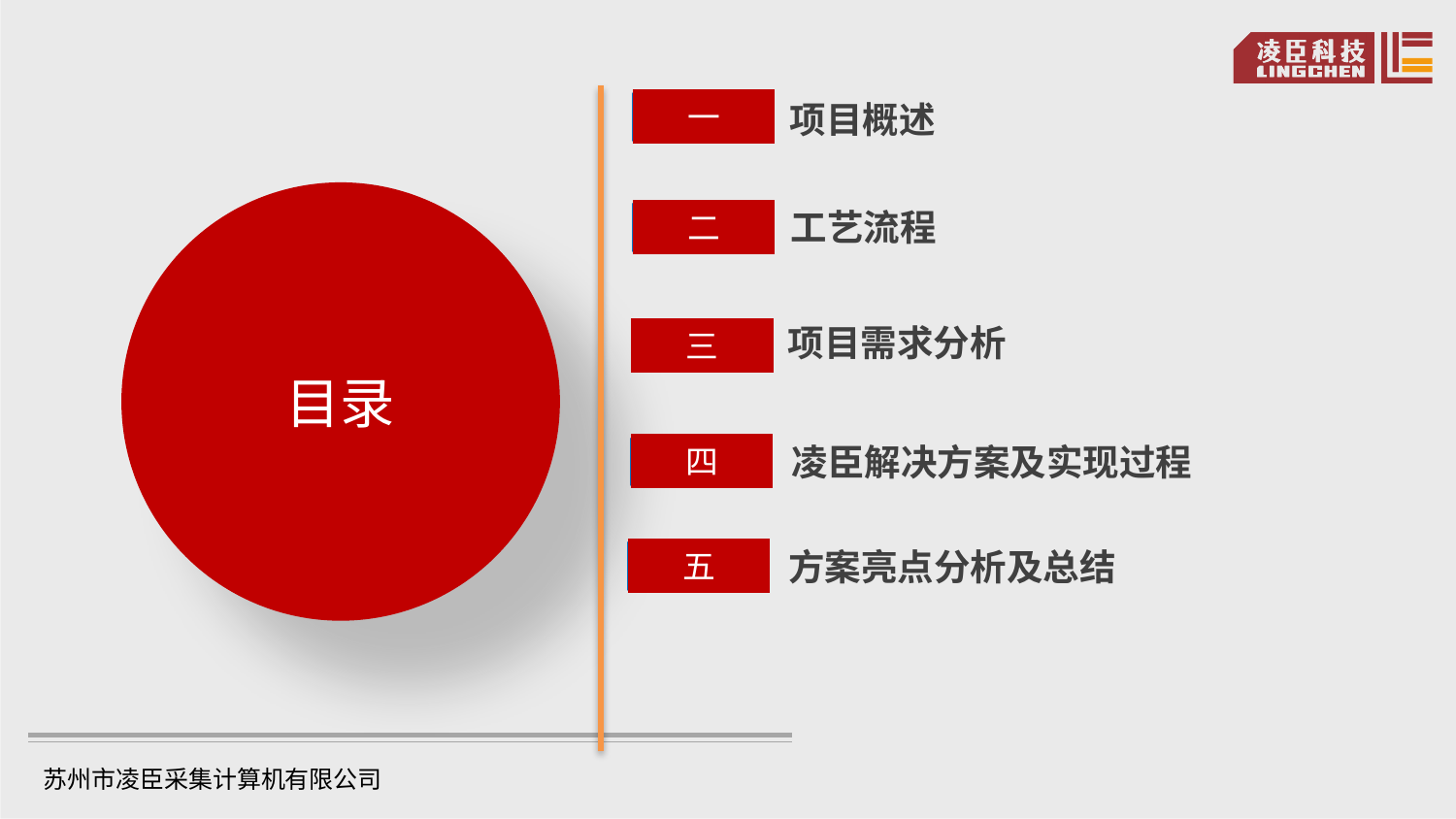

一

项目概述
目录
工艺流程

二

项目需求分析

三

四

凌臣解决方案及实现过程

五

方案亮点分析及总结